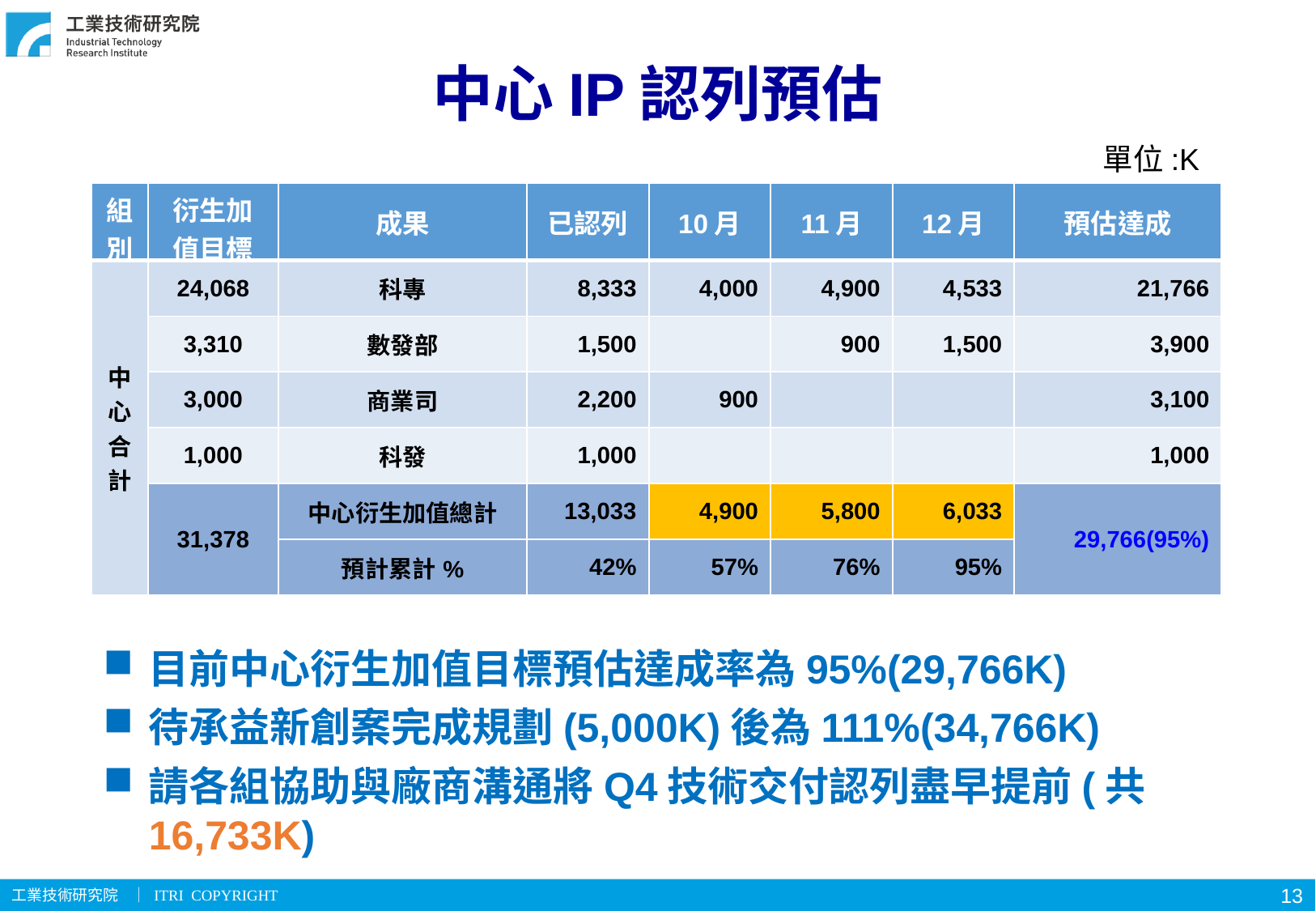

# 中心IP認列預估
單位:K
| 組別 | 衍生加值目標 | 成果 | 已認列 | 10月 | 11月 | 12月 | 預估達成 |
| --- | --- | --- | --- | --- | --- | --- | --- |
| 中心合計 | 24,068 | 科專 | 8,333 | 4,000 | 4,900 | 4,533 | 21,766 |
|  | 3,310 | 數發部 | 1,500 |  | 900 | 1,500 | 3,900 |
|  | 3,000 | 商業司 | 2,200 | 900 |  |  | 3,100 |
|  | 1,000 | 科發 | 1,000 |  |  |  | 1,000 |
|  | 31,378 | 中心衍生加值總計 | 13,033 | 4,900 | 5,800 | 6,033 | 29,766(95%) |
|  |  | 預計累計% | 42% | 57% | 76% | 95% |  |
目前中心衍生加值目標預估達成率為95%(29,766K)
待承益新創案完成規劃(5,000K)後為111%(34,766K)
請各組協助與廠商溝通將Q4技術交付認列盡早提前(共16,733K)